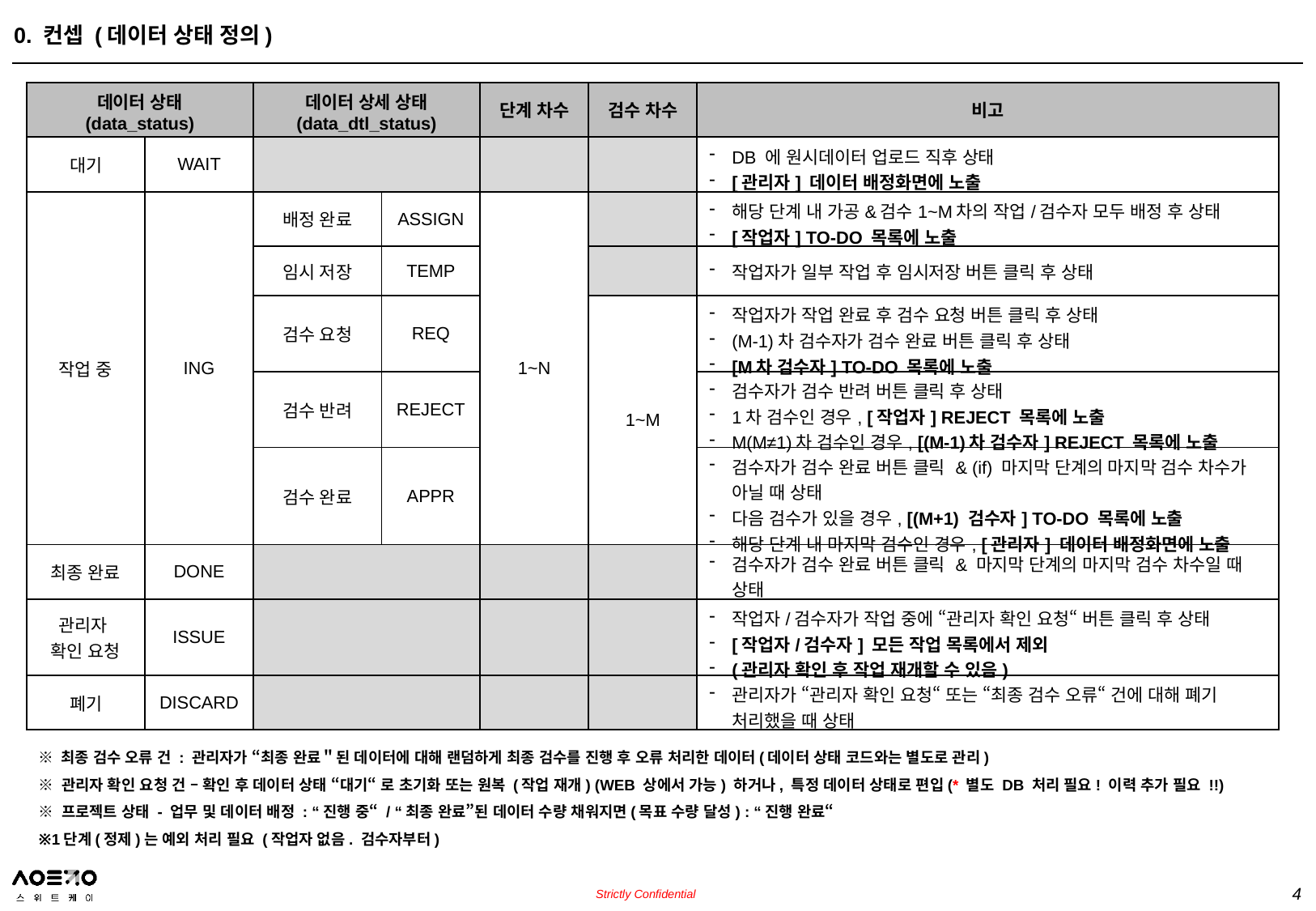

0. 컨셉 (데이터 상태 정의)
| 데이터 상태 (data\_status) | 코드 | 데이터 상세 상태 (data\_dtl\_status) |  | 단계 차수 | 검수 차수 | 비고 |
| --- | --- | --- | --- | --- | --- | --- |
| 대기 | WAIT |  |  |  |  | DB 에 원시데이터 업로드 직후 상태 [관리자] 데이터 배정화면에 노출 |
| 작업 중 | ING | 배정 완료 | ASSIGN | 1~N |  | 해당 단계 내 가공&검수1~M차의 작업/검수자 모두 배정 후 상태 [작업자] TO-DO 목록에 노출 |
|  |  | 임시 저장 | TEMP |  |  | 작업자가 일부 작업 후 임시저장 버튼 클릭 후 상태 |
|  |  | 검수 요청 | REQ |  | 1~M | 작업자가 작업 완료 후 검수 요청 버튼 클릭 후 상태 (M-1)차 검수자가 검수 완료 버튼 클릭 후 상태 [M차 검수자] TO-DO 목록에 노출 |
|  |  | 검수 반려 | REJECT |  |  | 검수자가 검수 반려 버튼 클릭 후 상태 1차 검수인 경우, [작업자] REJECT 목록에 노출 M(M≠1)차 검수인 경우, [(M-1)차 검수자] REJECT 목록에 노출 |
|  |  | 검수 완료 | APPR |  |  | 검수자가 검수 완료 버튼 클릭 & (if) 마지막 단계의 마지막 검수 차수가 아닐 때 상태 다음 검수가 있을 경우, [(M+1) 검수자] TO-DO 목록에 노출 해당 단계 내 마지막 검수인 경우, [관리자] 데이터 배정화면에 노출 |
| 최종 완료 | DONE |  |  |  |  | 검수자가 검수 완료 버튼 클릭 & 마지막 단계의 마지막 검수 차수일 때 상태 |
| 관리자 확인 요청 | ISSUE |  |  |  |  | 작업자/검수자가 작업 중에 “관리자 확인 요청“ 버튼 클릭 후 상태 [작업자/검수자] 모든 작업 목록에서 제외 (관리자 확인 후 작업 재개할 수 있음) |
| 폐기 | DISCARD |  |  |  |  | 관리자가 “관리자 확인 요청“ 또는 “최종 검수 오류“ 건에 대해 폐기 처리했을 때 상태 |
※ 최종 검수 오류 건 : 관리자가 “최종 완료＂된 데이터에 대해 랜덤하게 최종 검수를 진행 후 오류 처리한 데이터(데이터 상태 코드와는 별도로 관리)
※ 관리자 확인 요청 건 – 확인 후 데이터 상태 “대기“ 로 초기화 또는 원복 (작업 재개) (WEB 상에서 가능) 하거나, 특정 데이터 상태로 편입(* 별도 DB 처리 필요! 이력 추가 필요 !!)
※ 프로젝트 상태 - 업무 및 데이터 배정 : “진행 중“ / “최종 완료”된 데이터 수량 채워지면(목표 수량 달성) : “진행 완료“
※1단계(정제)는 예외 처리 필요 (작업자 없음. 검수자부터)